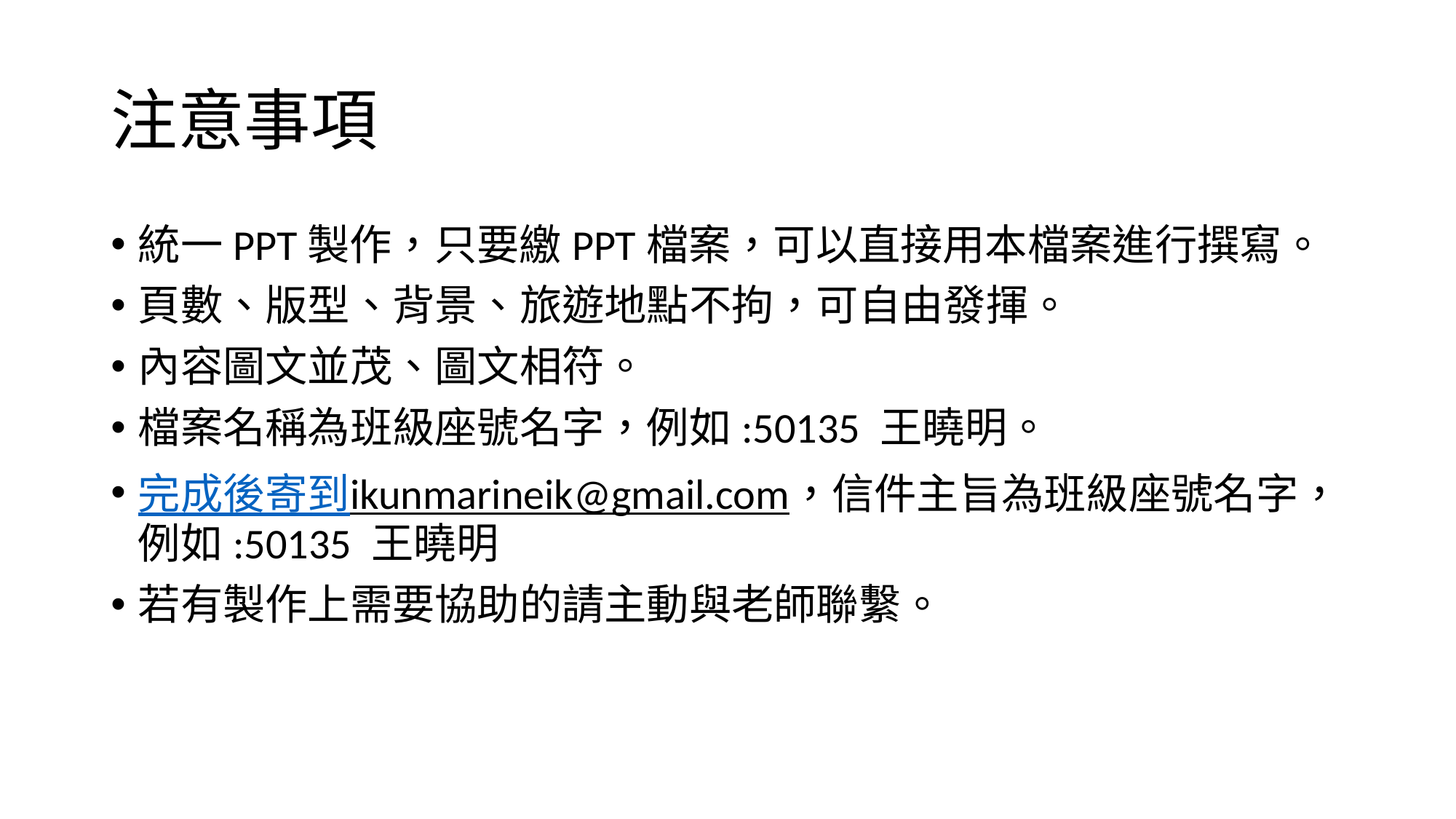

# 注意事項
統一PPT製作，只要繳PPT檔案，可以直接用本檔案進行撰寫。
頁數、版型、背景、旅遊地點不拘，可自由發揮。
內容圖文並茂、圖文相符。
檔案名稱為班級座號名字，例如:50135 王曉明。
完成後寄到ikunmarineik@gmail.com，信件主旨為班級座號名字，例如:50135 王曉明
若有製作上需要協助的請主動與老師聯繫。